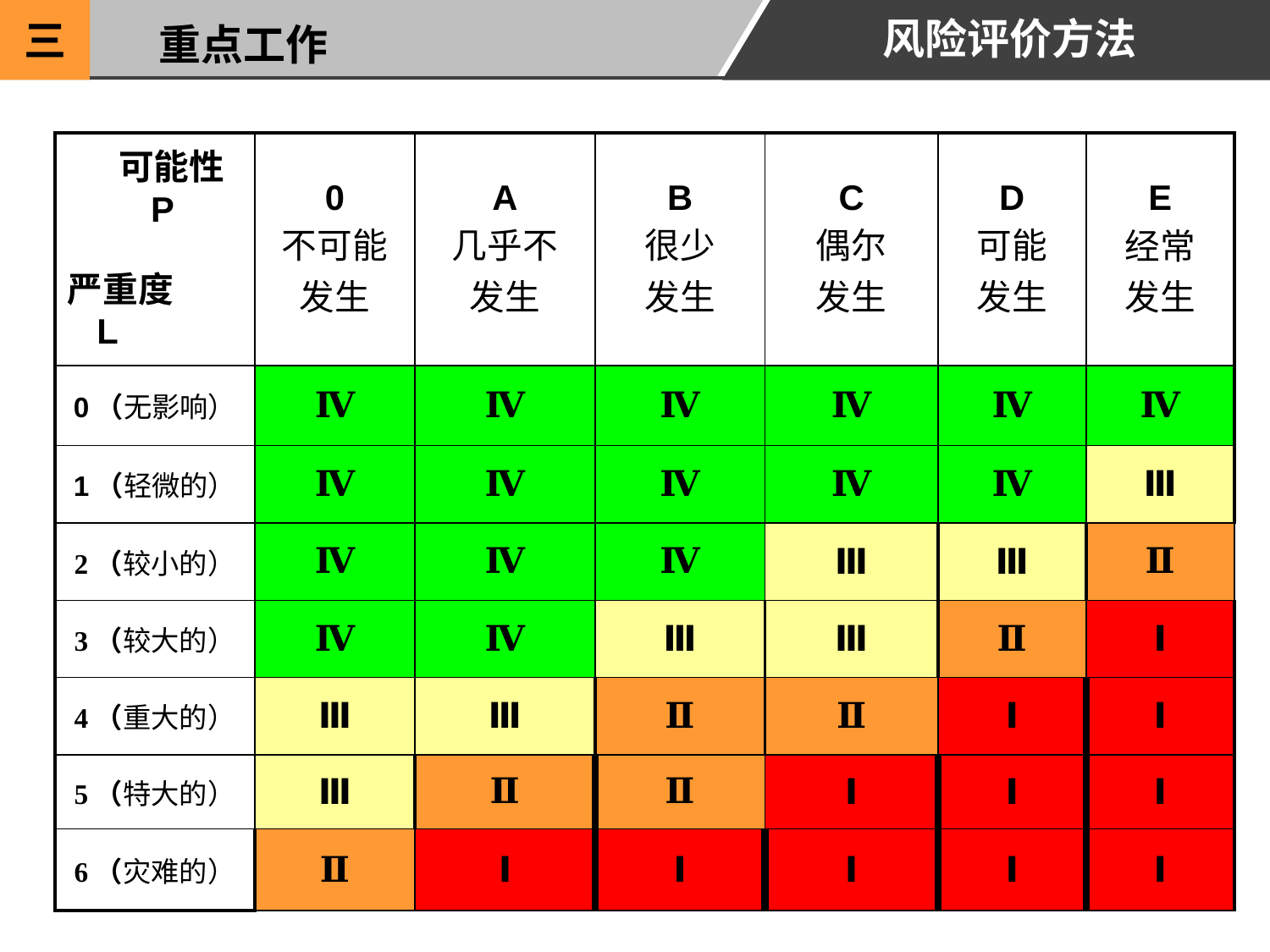

风险评价方法
三
重点工作
| 可能性 P 严重度 L | 0 不可能 发生 | A 几乎不 发生 | B 很少 发生 | C 偶尔 发生 | D 可能 发生 | E 经常 发生 |
| --- | --- | --- | --- | --- | --- | --- |
| 0（无影响） | Ⅳ | Ⅳ | Ⅳ | Ⅳ | Ⅳ | Ⅳ |
| 1（轻微的） | Ⅳ | Ⅳ | Ⅳ | Ⅳ | Ⅳ | Ⅲ |
| 2（较小的） | Ⅳ | Ⅳ | Ⅳ | Ⅲ | Ⅲ | Ⅱ |
| 3（较大的） | Ⅳ | Ⅳ | Ⅲ | Ⅲ | Ⅱ | Ⅰ |
| 4（重大的） | Ⅲ | Ⅲ | Ⅱ | Ⅱ | Ⅰ | Ⅰ |
| 5（特大的） | Ⅲ | Ⅱ | Ⅱ | Ⅰ | Ⅰ | Ⅰ |
| 6（灾难的） | Ⅱ | Ⅰ | Ⅰ | Ⅰ | Ⅰ | Ⅰ |
75